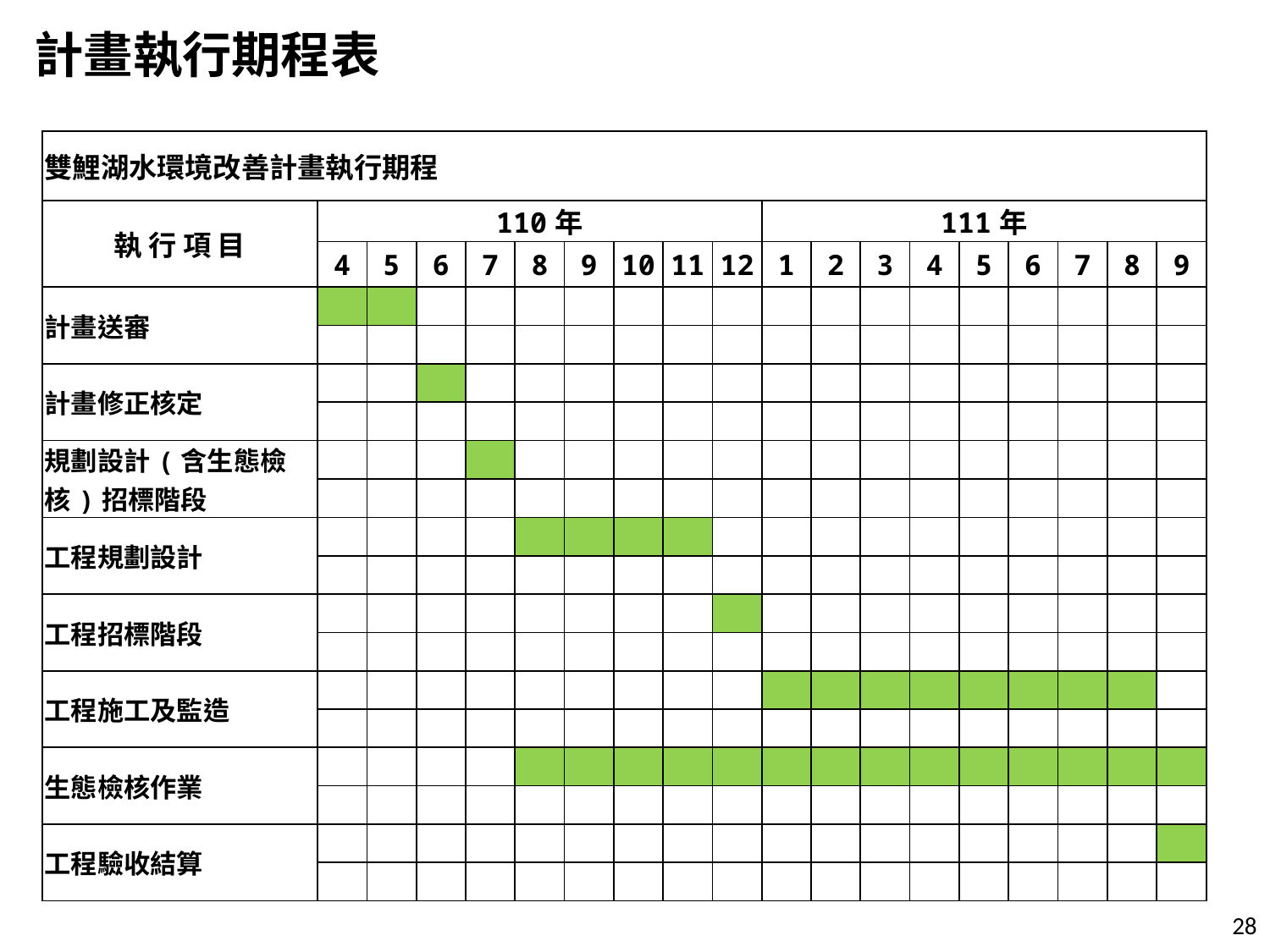

# 計畫執行期程表
| 雙鯉湖水環境改善計畫執行期程 |  |  |  |  |  |  |  |  |  |  |  |  |  |  |  |  |  |  |
| --- | --- | --- | --- | --- | --- | --- | --- | --- | --- | --- | --- | --- | --- | --- | --- | --- | --- | --- |
| 執 行 項 目 | 110年 |  |  |  |  |  |  |  |  | 111年 |  |  |  |  |  |  |  |  |
|  | 4 | 5 | 6 | 7 | 8 | 9 | 10 | 11 | 12 | 1 | 2 | 3 | 4 | 5 | 6 | 7 | 8 | 9 |
| 計畫送審 |  |  |  |  |  |  |  |  |  |  |  |  |  |  |  |  |  |  |
|  |  |  |  |  |  |  |  |  |  |  |  |  |  |  |  |  |  |  |
| 計畫修正核定 |  |  |  |  |  |  |  |  |  |  |  |  |  |  |  |  |  |  |
|  |  |  |  |  |  |  |  |  |  |  |  |  |  |  |  |  |  |  |
| 規劃設計(含生態檢核)招標階段 |  |  |  |  |  |  |  |  |  |  |  |  |  |  |  |  |  |  |
|  |  |  |  |  |  |  |  |  |  |  |  |  |  |  |  |  |  |  |
| 工程規劃設計 |  |  |  |  |  |  |  |  |  |  |  |  |  |  |  |  |  |  |
|  |  |  |  |  |  |  |  |  |  |  |  |  |  |  |  |  |  |  |
| 工程招標階段 |  |  |  |  |  |  |  |  |  |  |  |  |  |  |  |  |  |  |
|  |  |  |  |  |  |  |  |  |  |  |  |  |  |  |  |  |  |  |
| 工程施工及監造 |  |  |  |  |  |  |  |  |  |  |  |  |  |  |  |  |  |  |
|  |  |  |  |  |  |  |  |  |  |  |  |  |  |  |  |  |  |  |
| 生態檢核作業 |  |  |  |  |  |  |  |  |  |  |  |  |  |  |  |  |  |  |
|  |  |  |  |  |  |  |  |  |  |  |  |  |  |  |  |  |  |  |
| 工程驗收結算 |  |  |  |  |  |  |  |  |  |  |  |  |  |  |  |  |  |  |
|  |  |  |  |  |  |  |  |  |  |  |  |  |  |  |  |  |  |  |

28